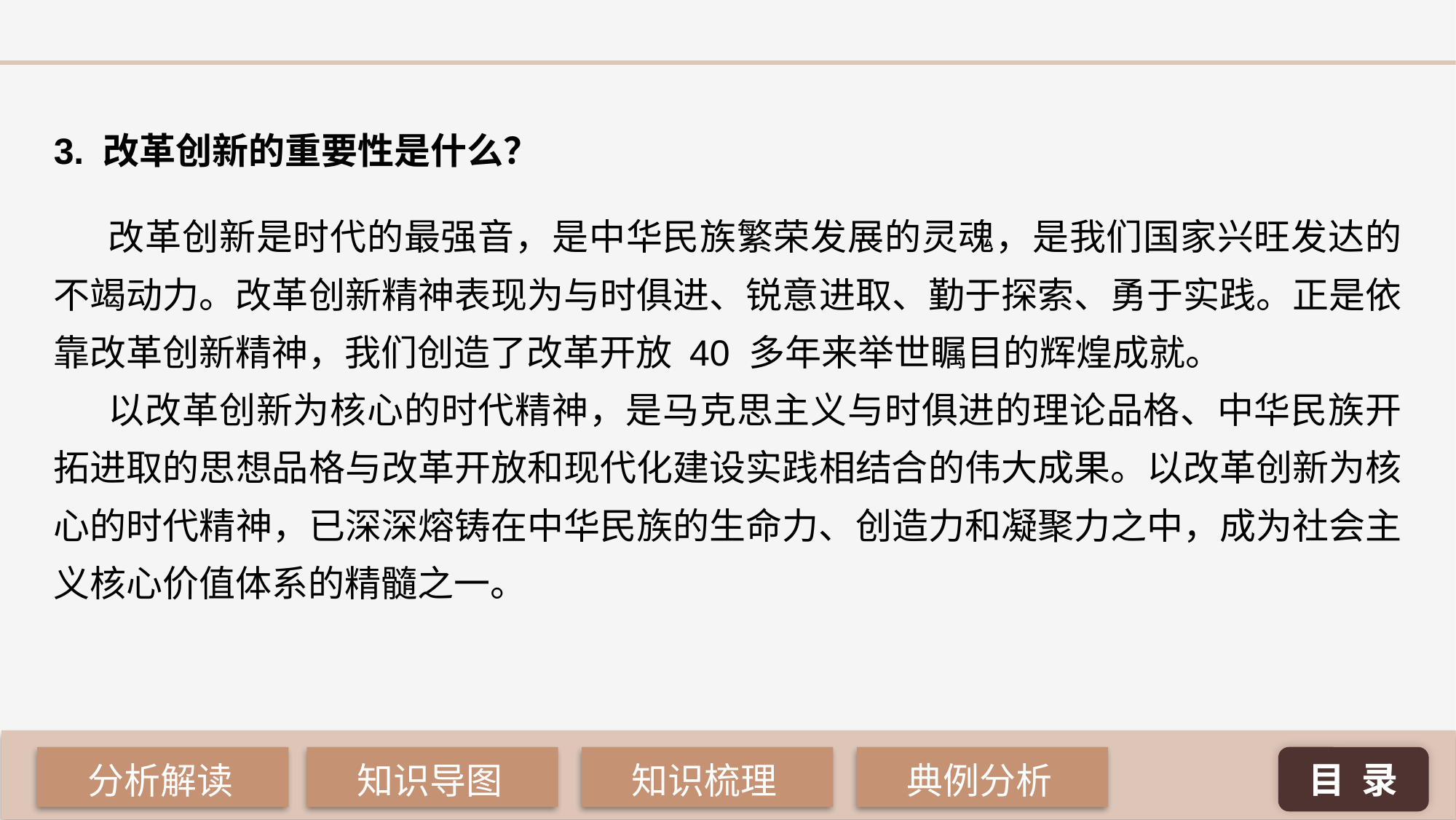

3. 改革创新的重要性是什么？
改革创新是时代的最强音，是中华民族繁荣发展的灵魂，是我们国家兴旺发达的不竭动力。改革创新精神表现为与时俱进、锐意进取、勤于探索、勇于实践。正是依靠改革创新精神，我们创造了改革开放 40 多年来举世瞩目的辉煌成就。
以改革创新为核心的时代精神，是马克思主义与时俱进的理论品格、中华民族开拓进取的思想品格与改革开放和现代化建设实践相结合的伟大成果。以改革创新为核心的时代精神，已深深熔铸在中华民族的生命力、创造力和凝聚力之中，成为社会主义核心价值体系的精髓之一。